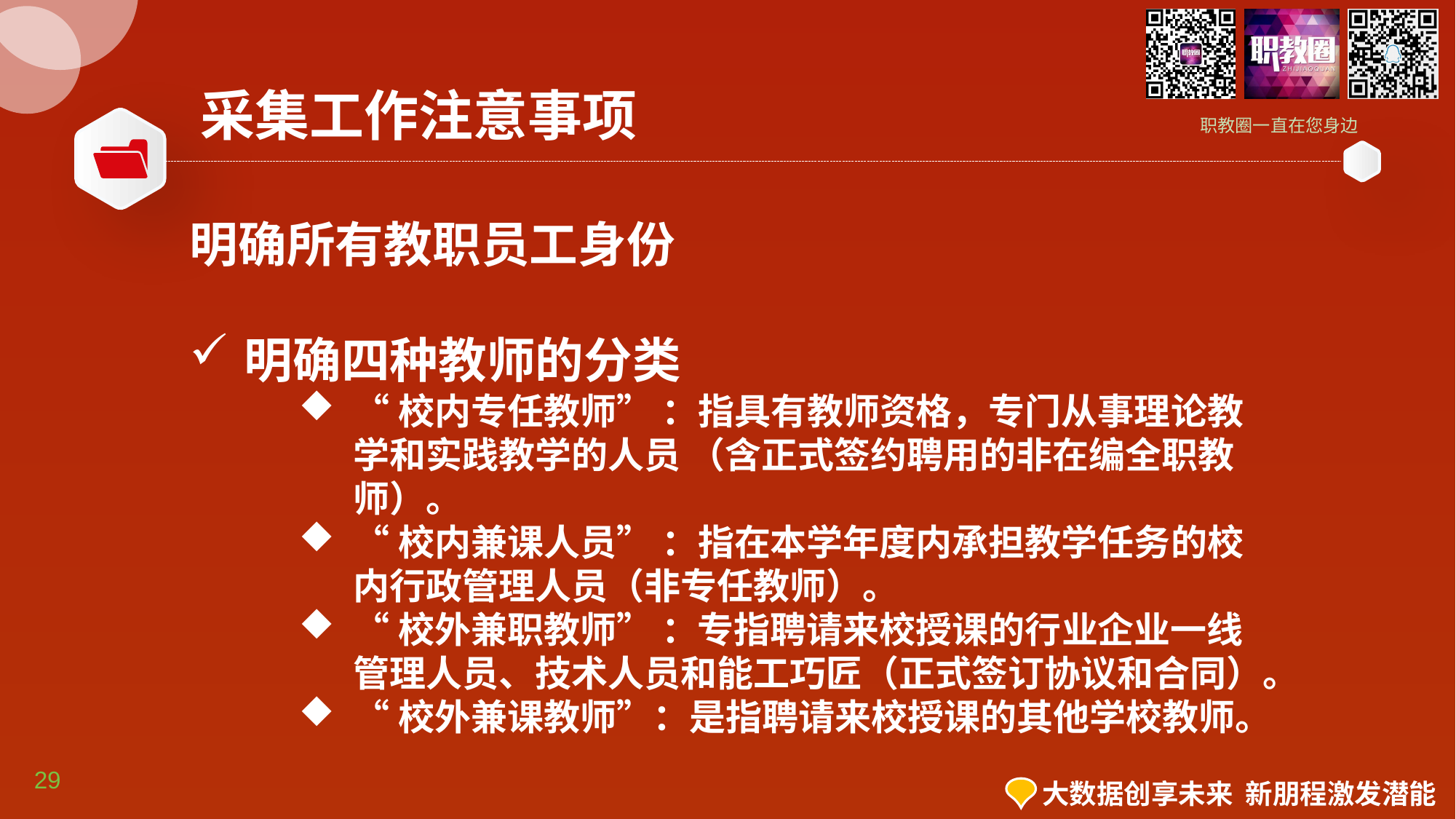

采集工作注意事项

明确所有教职员工身份

明确四种教师的分类
“校内专任教师” ：指具有教师资格，专门从事理论教学和实践教学的人员 （含正式签约聘用的非在编全职教师）。
“校内兼课人员” ：指在本学年度内承担教学任务的校内行政管理人员（非专任教师）。
“校外兼职教师” ：专指聘请来校授课的行业企业一线管理人员、技术人员和能工巧匠（正式签订协议和合同）。
“校外兼课教师”：是指聘请来校授课的其他学校教师。